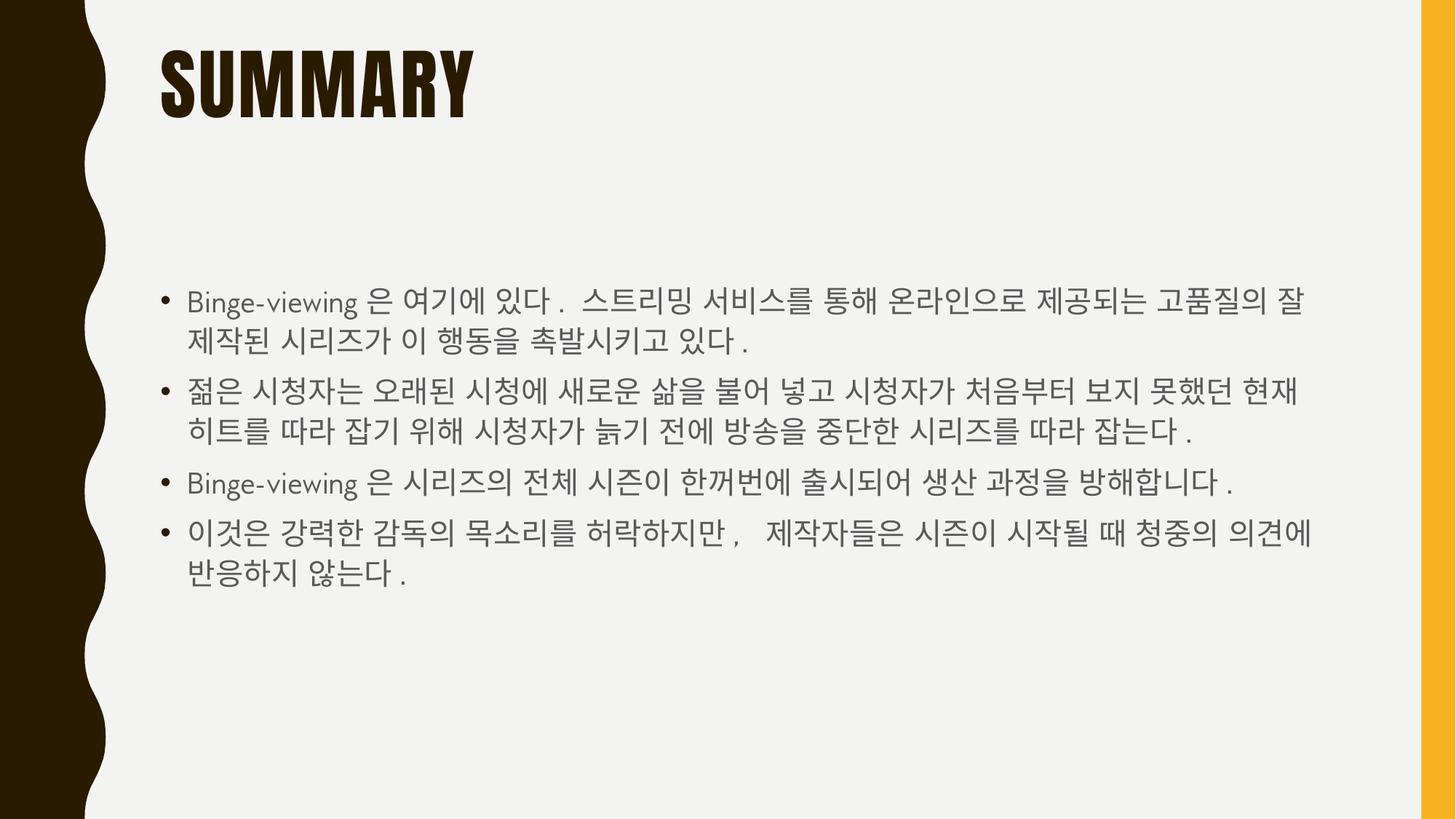

# SummARY
Binge-viewing은 여기에 있다. 스트리밍 서비스를 통해 온라인으로 제공되는 고품질의 잘 제작된 시리즈가 이 행동을 촉발시키고 있다.
젊은 시청자는 오래된 시청에 새로운 삶을 불어 넣고 시청자가 처음부터 보지 못했던 현재 히트를 따라 잡기 위해 시청자가 늙기 전에 방송을 중단한 시리즈를 따라 잡는다.
Binge-viewing은 시리즈의 전체 시즌이 한꺼번에 출시되어 생산 과정을 방해합니다.
이것은 강력한 감독의 목소리를 허락하지만,  제작자들은 시즌이 시작될 때 청중의 의견에 반응하지 않는다.